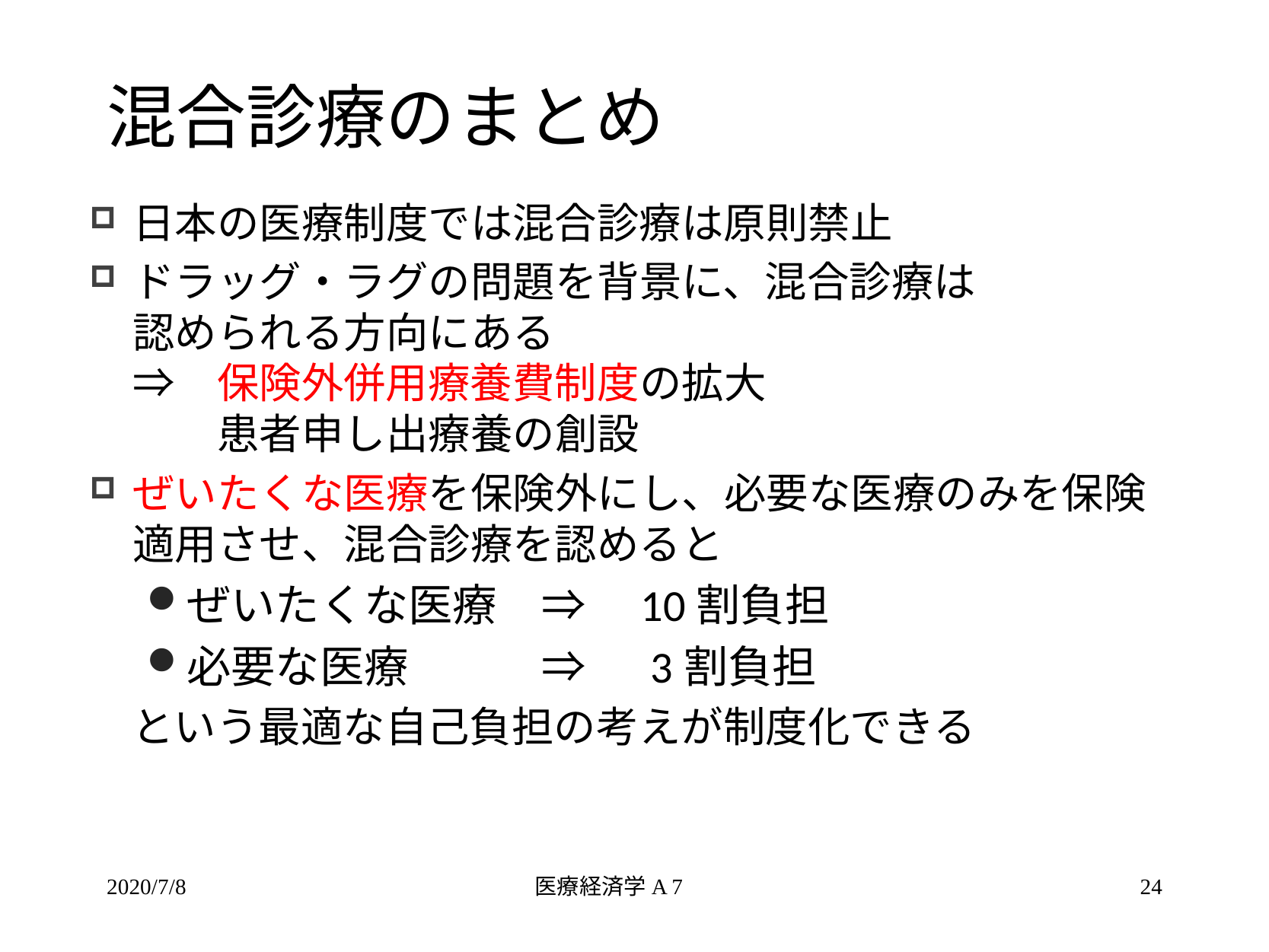

# 混合診療のまとめ
日本の医療制度では混合診療は原則禁止
ドラッグ・ラグの問題を背景に、混合診療は
認められる方向にある
⇒　保険外併用療養費制度の拡大
　　患者申し出療養の創設
ぜいたくな医療を保険外にし、必要な医療のみを保険適用させ、混合診療を認めると
ぜいたくな医療　⇒　10割負担
必要な医療　　　⇒　 3割負担
　という最適な自己負担の考えが制度化できる

2020/7/8
医療経済学A 7
24